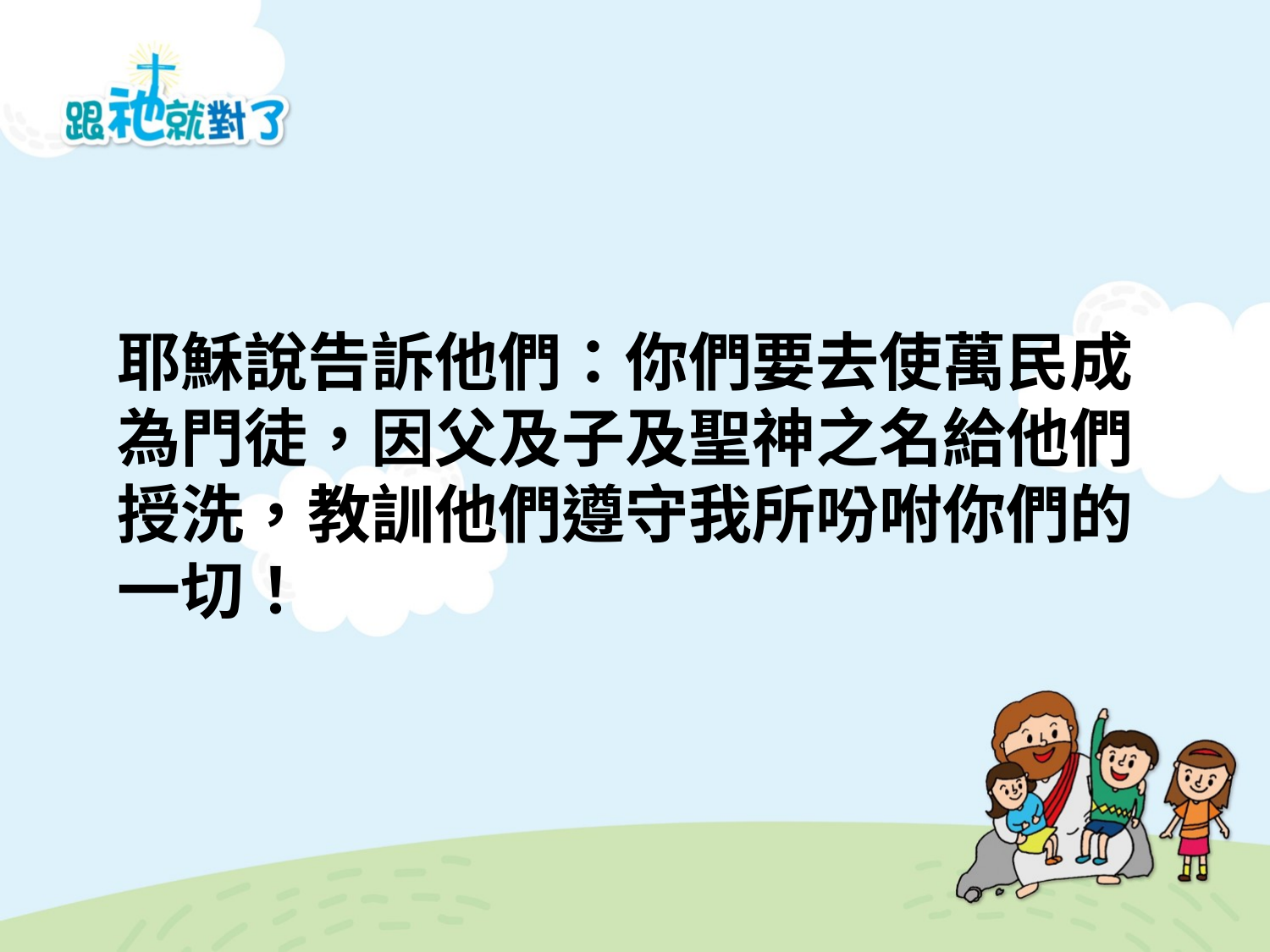

耶穌說告訴他們：你們要去使萬民成為門徒，因父及子及聖神之名給他們授洗，教訓他們遵守我所吩咐你們的一切！